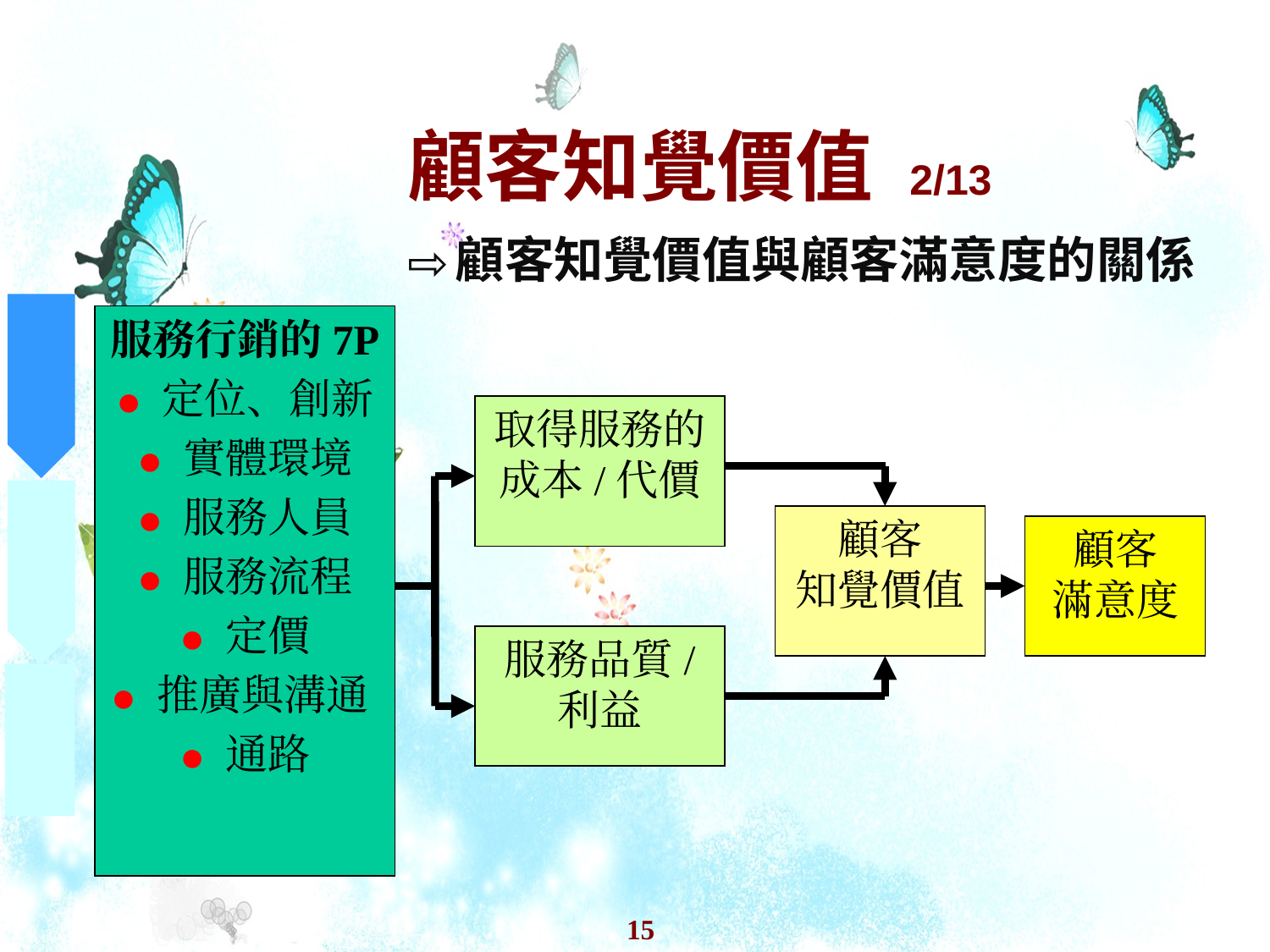

# 顧客知覺價值 2/13
顧客知覺價值與顧客滿意度的關係
服務行銷的7P
 定位、創新
 實體環境
 服務人員
 服務流程
 定價
 推廣與溝通
 通路

取得服務的
成本/代價
服務品質/
利益
顧客
知覺價值
顧客
滿意度